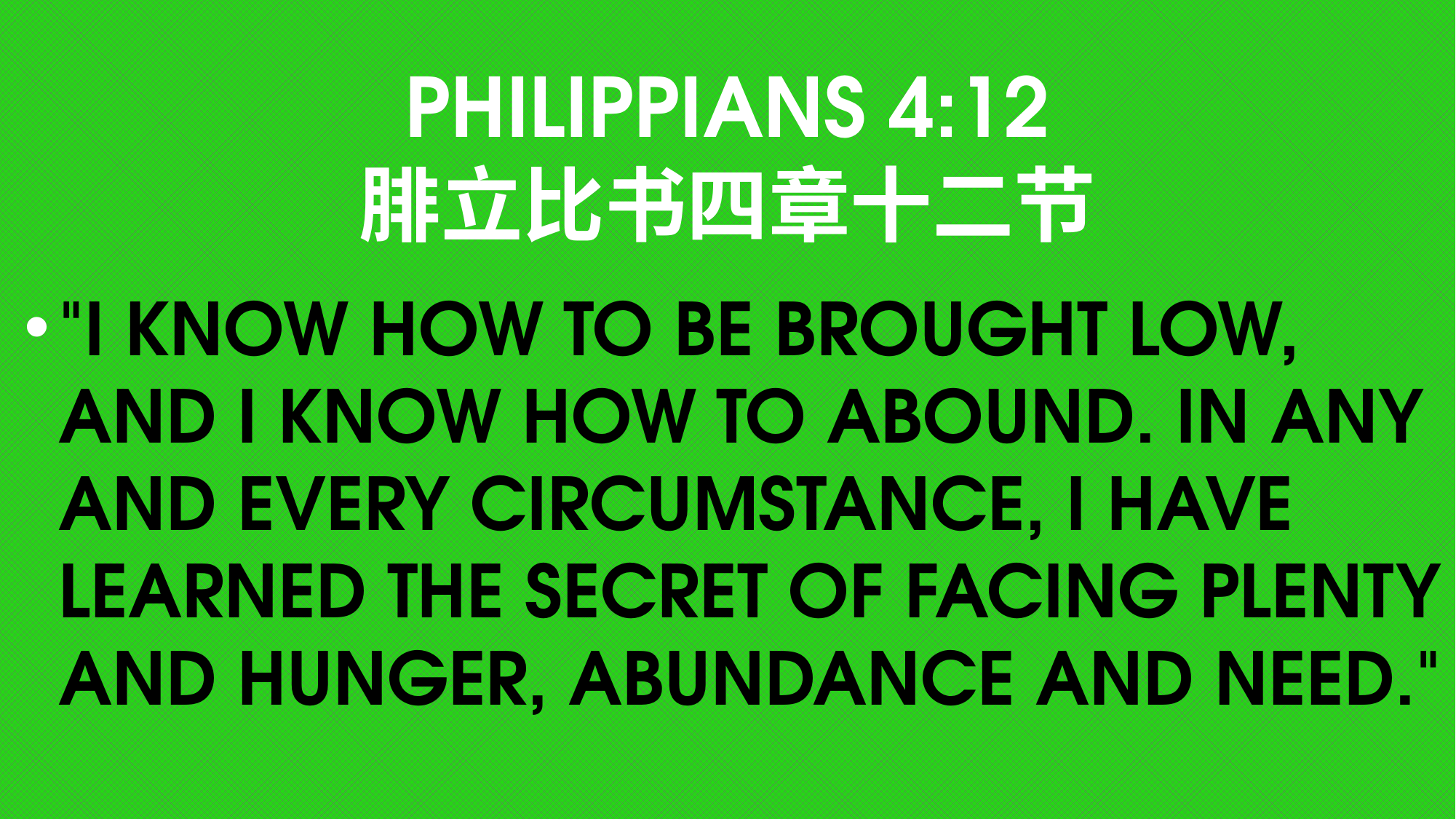

# Philippians 4:12 腓立比书四章十二节
"I KNOW HOW TO BE BROUGHT LOW, AND I KNOW HOW TO ABOUND. IN ANY AND EVERY CIRCUMSTANCE, I HAVE LEARNED THE SECRET OF FACING PLENTY AND HUNGER, ABUNDANCE AND NEED."